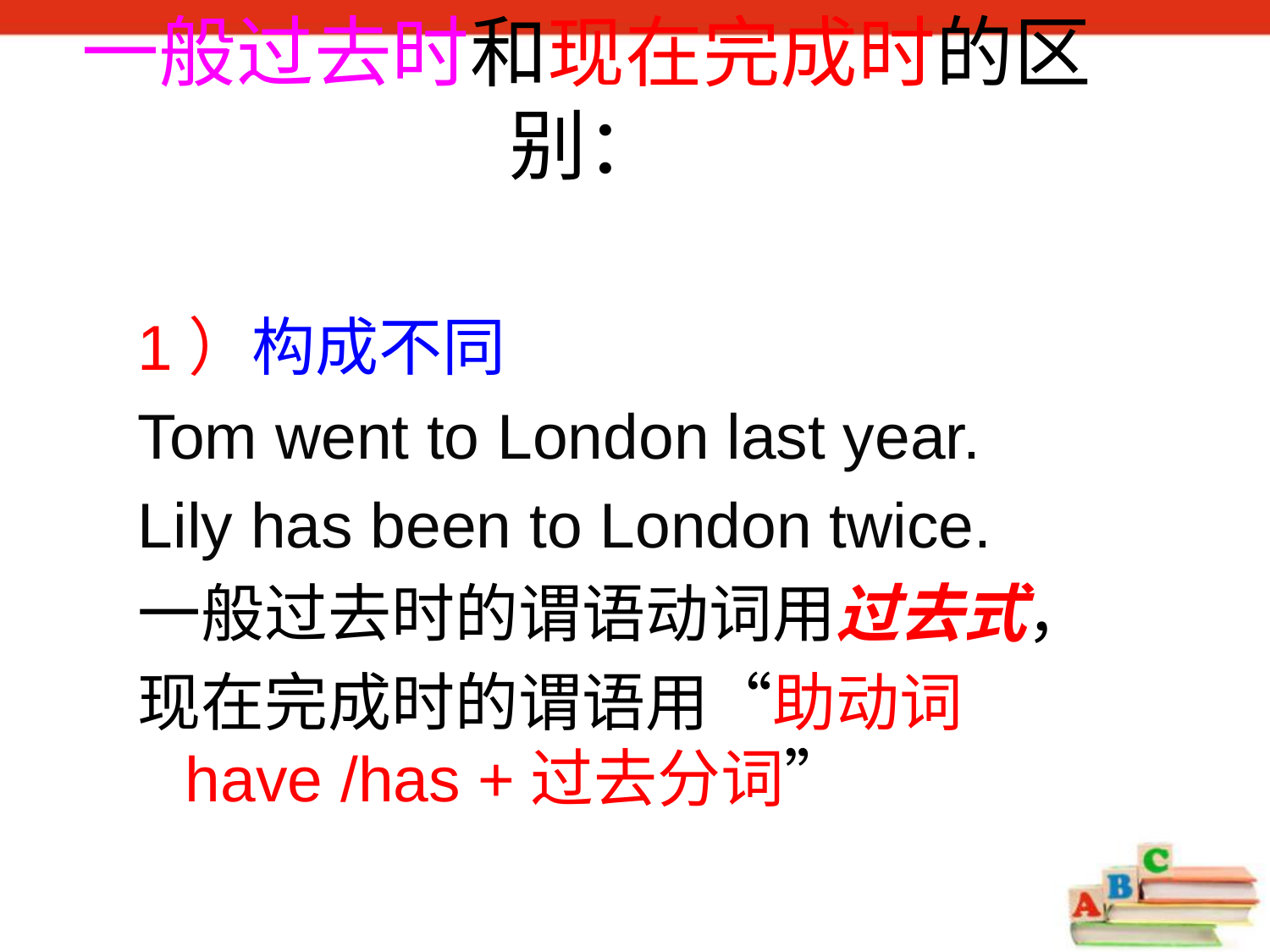

一般过去时和现在完成时的区别：
1）构成不同
Tom went to London last year.
Lily has been to London twice.
一般过去时的谓语动词用过去式，
现在完成时的谓语用“助动词have /has +过去分词”